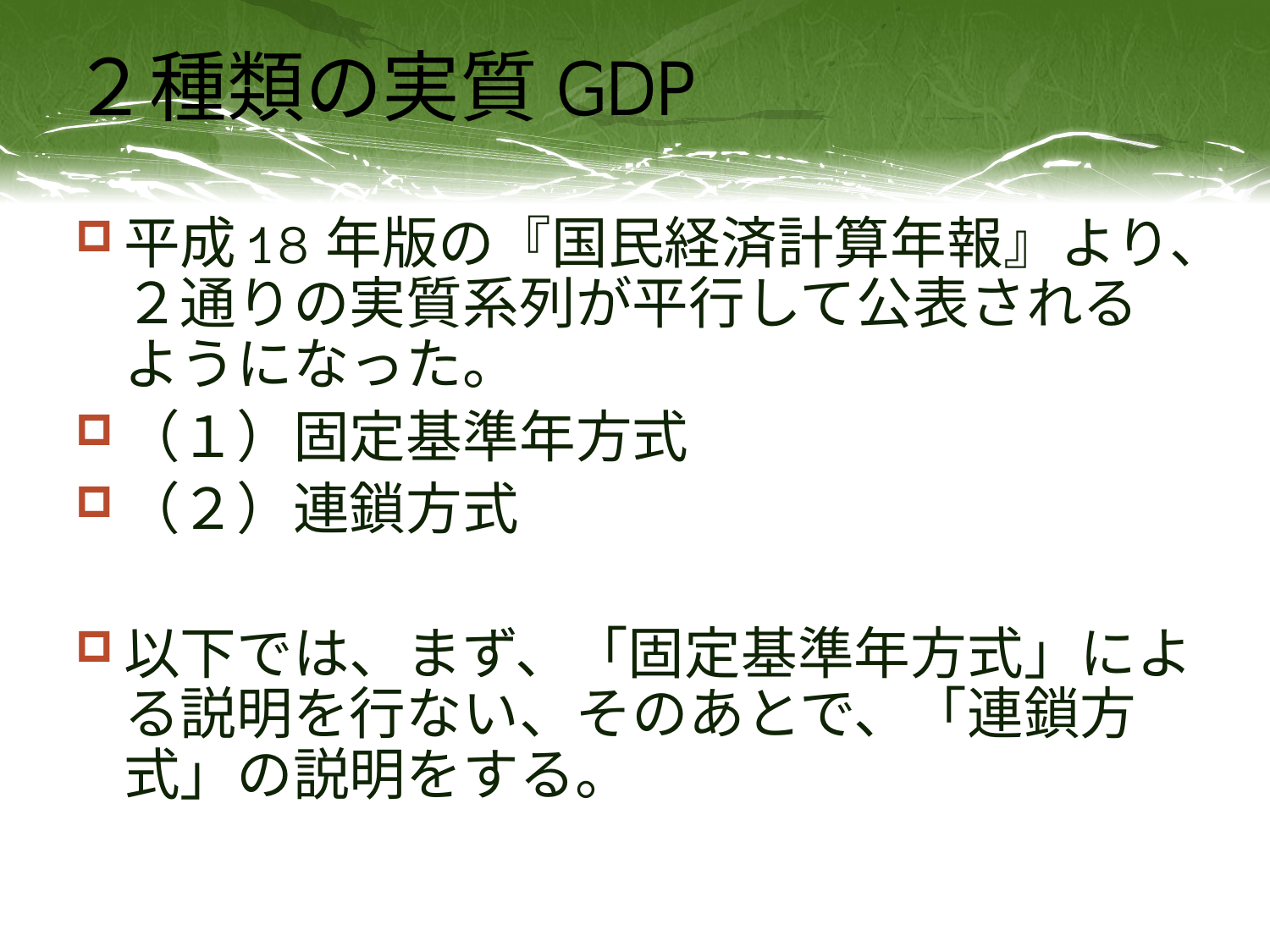

# ２種類の実質GDP
平成18年版の『国民経済計算年報』より、２通りの実質系列が平行して公表されるようになった。
（１）固定基準年方式
（２）連鎖方式

以下では、まず、「固定基準年方式」による説明を行ない、そのあとで、「連鎖方式」の説明をする。